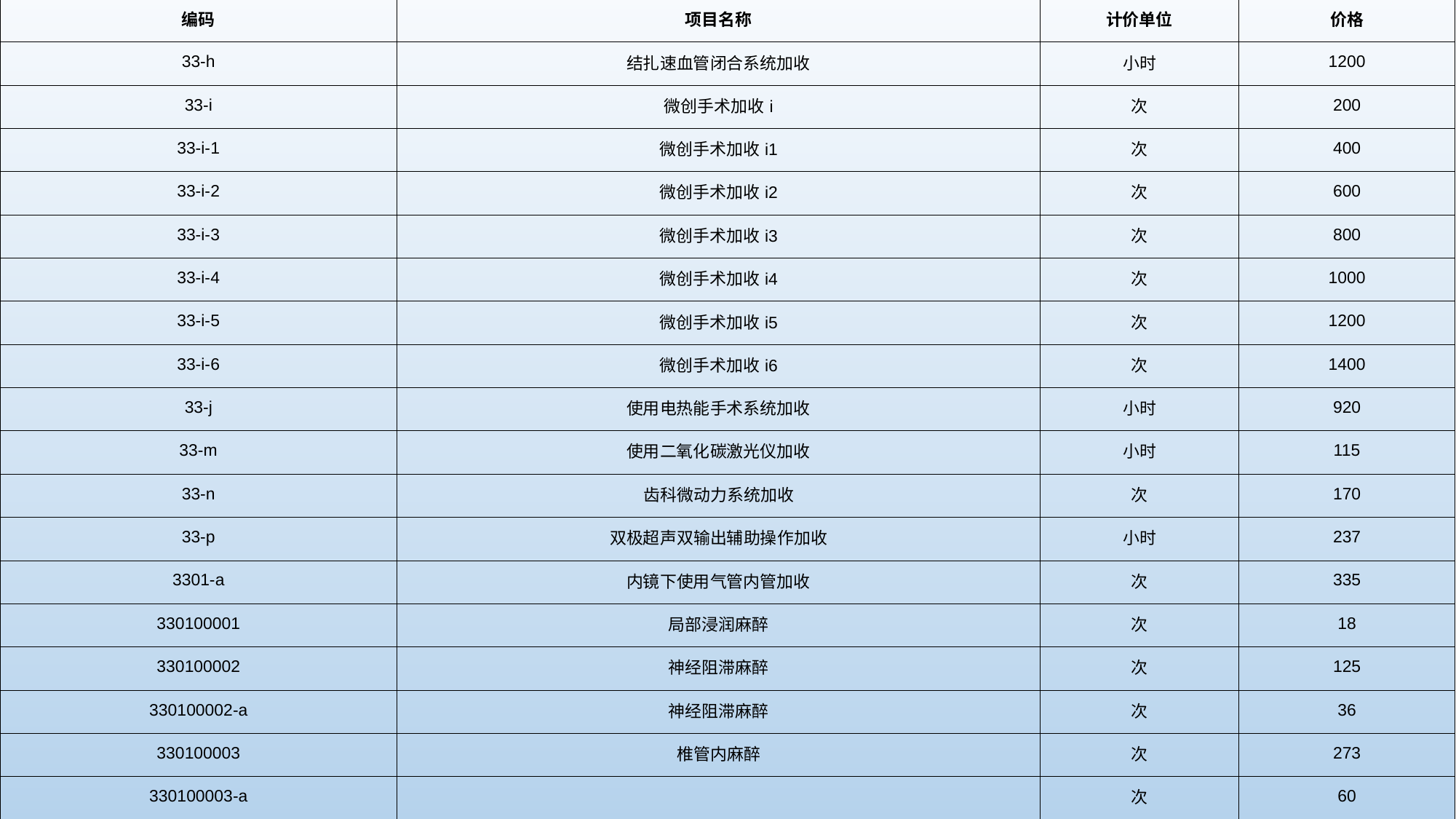

| 编码 | 项目名称 | 计价单位 | 价格 |
| --- | --- | --- | --- |
| 33-h | 结扎速血管闭合系统加收 | 小时 | 1200 |
| 33-i | 微创手术加收i | 次 | 200 |
| 33-i-1 | 微创手术加收i1 | 次 | 400 |
| 33-i-2 | 微创手术加收i2 | 次 | 600 |
| 33-i-3 | 微创手术加收i3 | 次 | 800 |
| 33-i-4 | 微创手术加收i4 | 次 | 1000 |
| 33-i-5 | 微创手术加收i5 | 次 | 1200 |
| 33-i-6 | 微创手术加收i6 | 次 | 1400 |
| 33-j | 使用电热能手术系统加收 | 小时 | 920 |
| 33-m | 使用二氧化碳激光仪加收 | 小时 | 115 |
| 33-n | 齿科微动力系统加收 | 次 | 170 |
| 33-p | 双极超声双输出辅助操作加收 | 小时 | 237 |
| 3301-a | 内镜下使用气管内管加收 | 次 | 335 |
| 330100001 | 局部浸润麻醉 | 次 | 18 |
| 330100002 | 神经阻滞麻醉 | 次 | 125 |
| 330100002-a | 神经阻滞麻醉 | 次 | 36 |
| 330100003 | 椎管内麻醉 | 次 | 273 |
| 330100003-a |  | 次 | 60 |